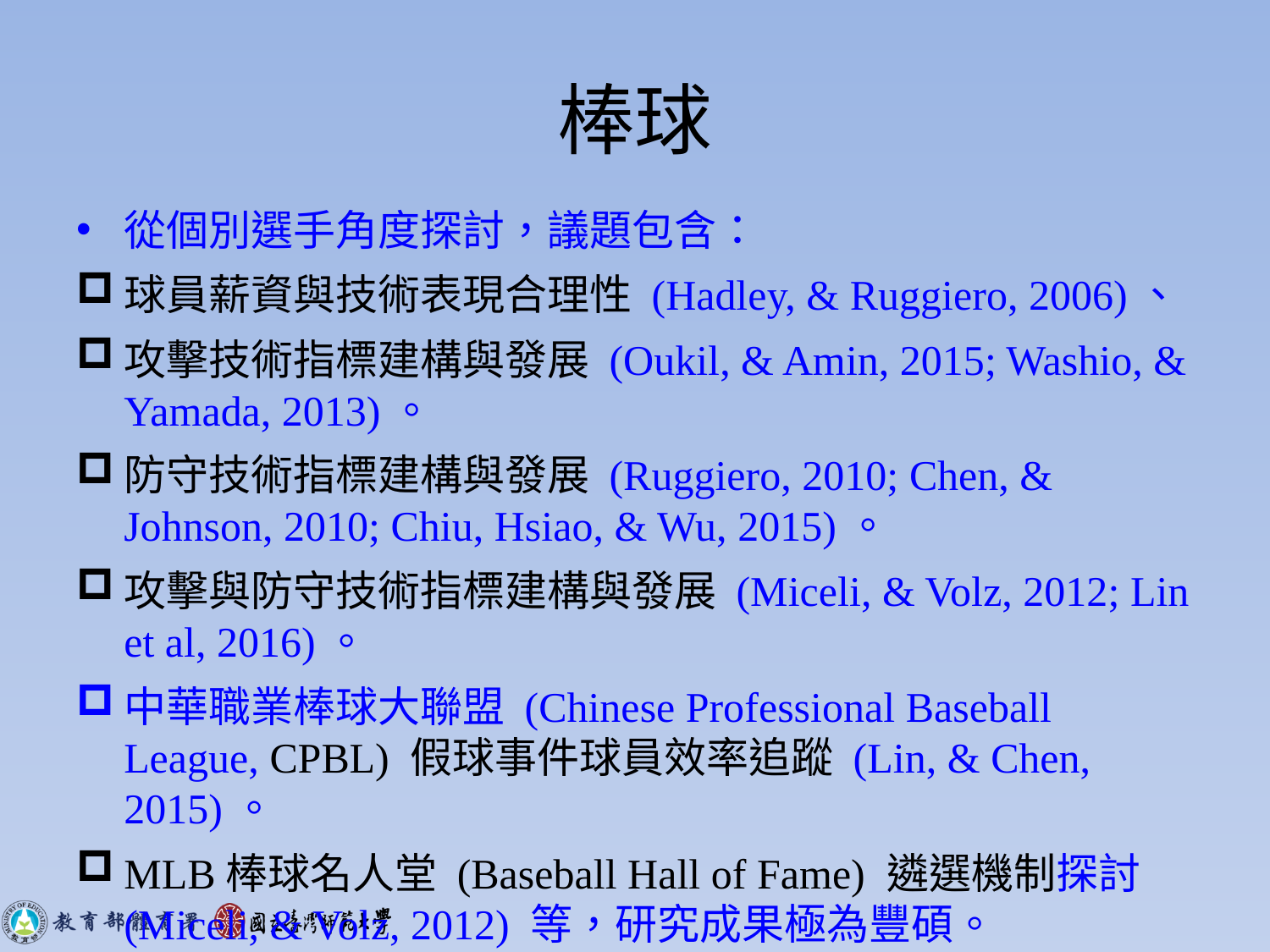

# 棒球
從個別選手角度探討，議題包含：
球員薪資與技術表現合理性 (Hadley, & Ruggiero, 2006)、
攻擊技術指標建構與發展 (Oukil, & Amin, 2015; Washio, & Yamada, 2013)。
防守技術指標建構與發展 (Ruggiero, 2010; Chen, & Johnson, 2010; Chiu, Hsiao, & Wu, 2015)。
攻擊與防守技術指標建構與發展 (Miceli, & Volz, 2012; Lin et al, 2016)。
中華職業棒球大聯盟 (Chinese Professional Baseball League, CPBL) 假球事件球員效率追蹤 (Lin, & Chen, 2015)。
MLB棒球名人堂 (Baseball Hall of Fame) 遴選機制探討 (Miceli, & Volz, 2012) 等，研究成果極為豐碩。